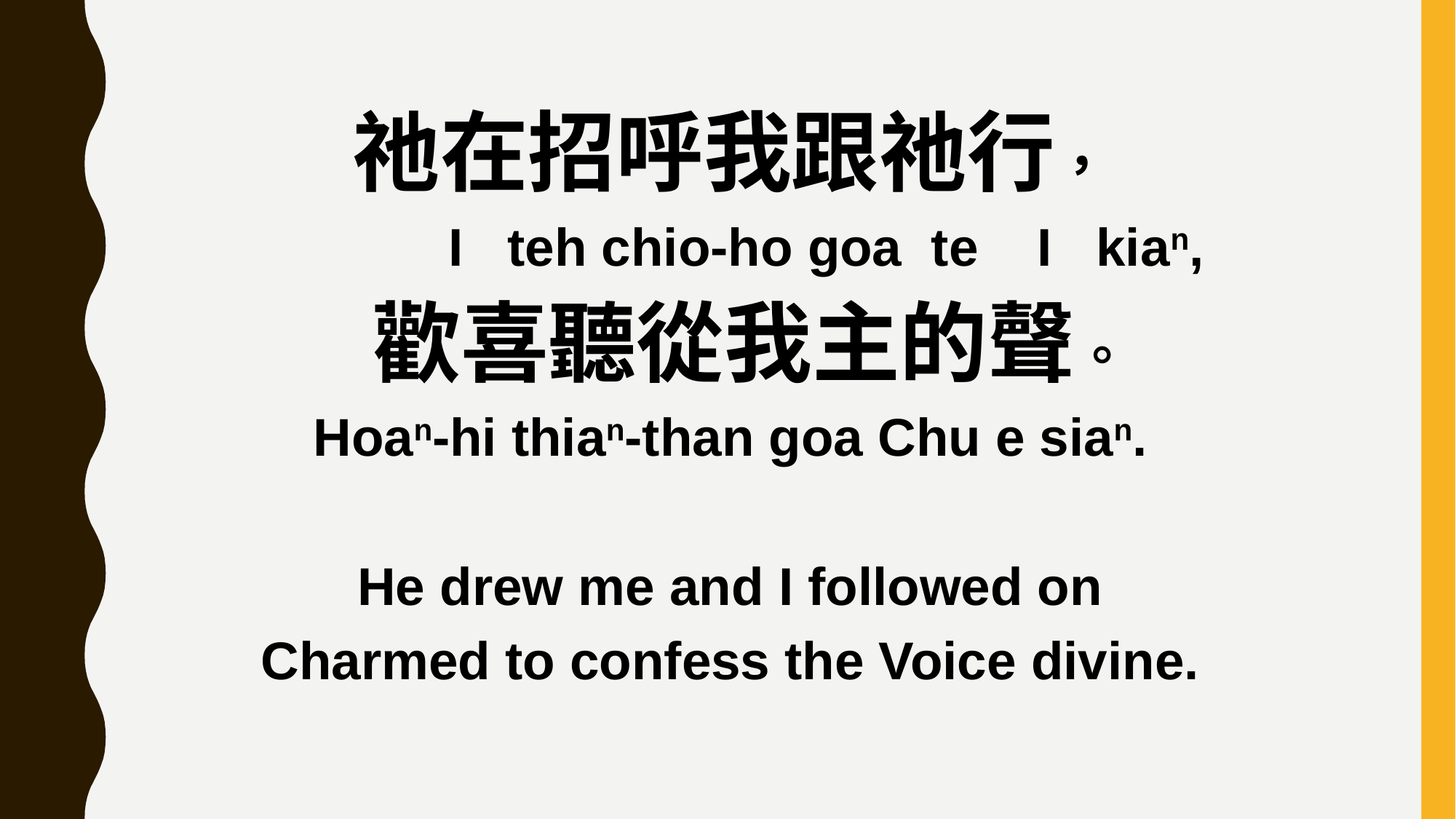

祂在招呼我跟祂行，
                 I   teh chio-ho goa  te    I   kian,
 歡喜聽從我主的聲。
Hoan-hi thian-than goa Chu e sian.

He drew me and I followed on
Charmed to confess the Voice divine.